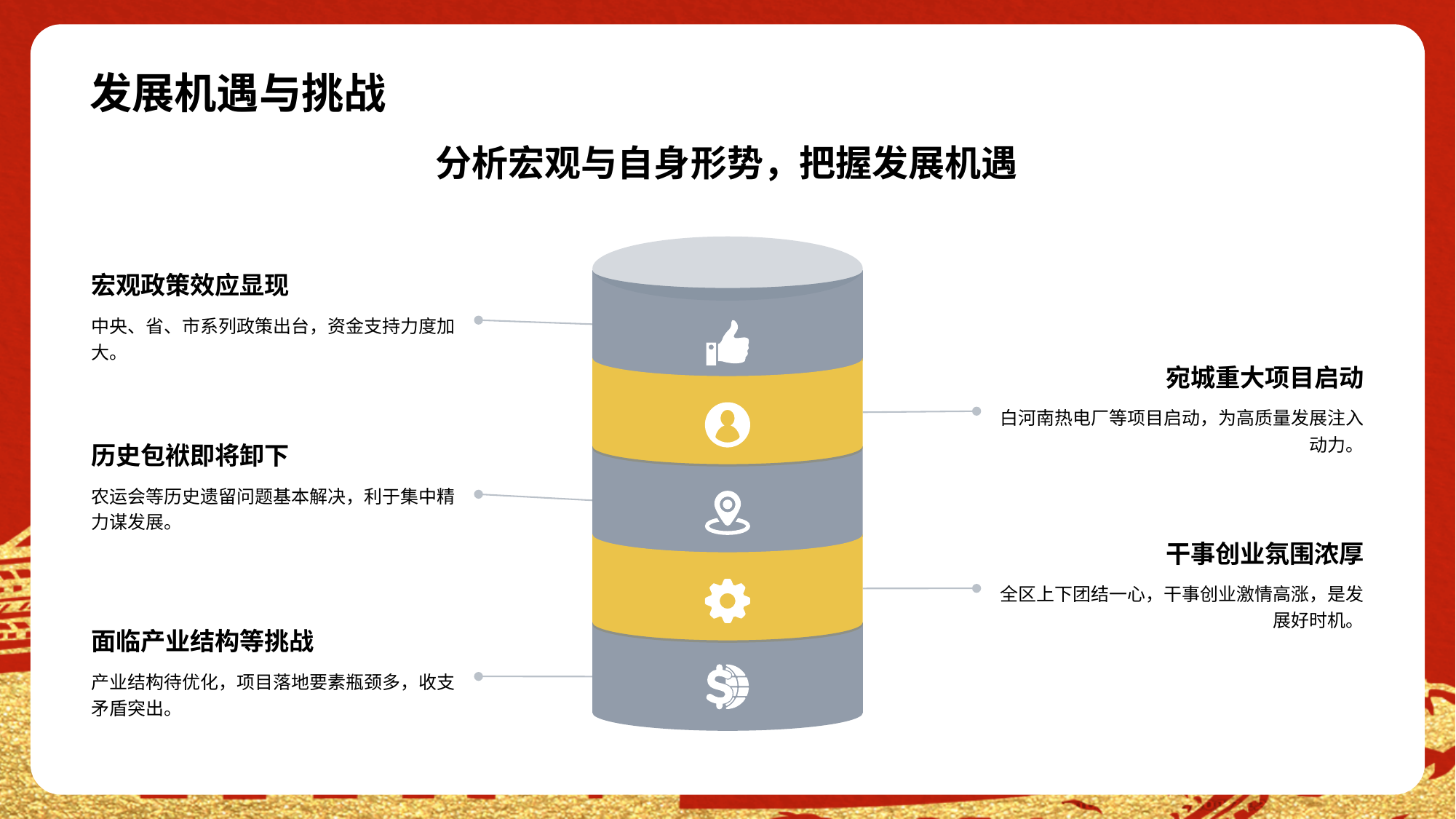

# 发展机遇与挑战
分析宏观与自身形势，把握发展机遇

宏观政策效应显现
中央、省、市系列政策出台，资金支持力度加大。

宛城重大项目启动
白河南热电厂等项目启动，为高质量发展注入动力。

历史包袱即将卸下
农运会等历史遗留问题基本解决，利于集中精力谋发展。

干事创业氛围浓厚
全区上下团结一心，干事创业激情高涨，是发展好时机。

面临产业结构等挑战
产业结构待优化，项目落地要素瓶颈多，收支矛盾突出。